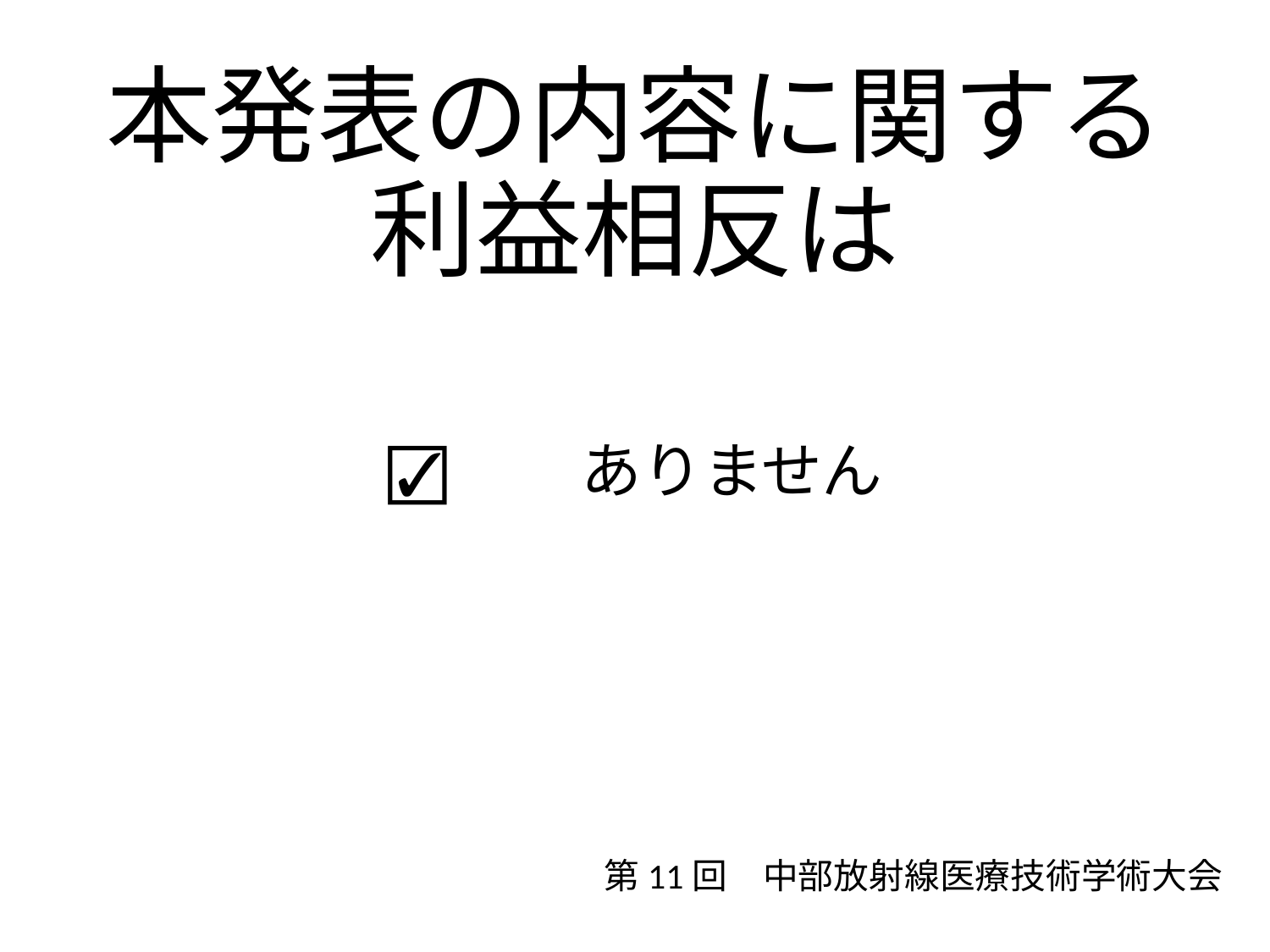

# 本発表の内容に関する 利益相反は
☑　　ありません
第11回　中部放射線医療技術学術大会